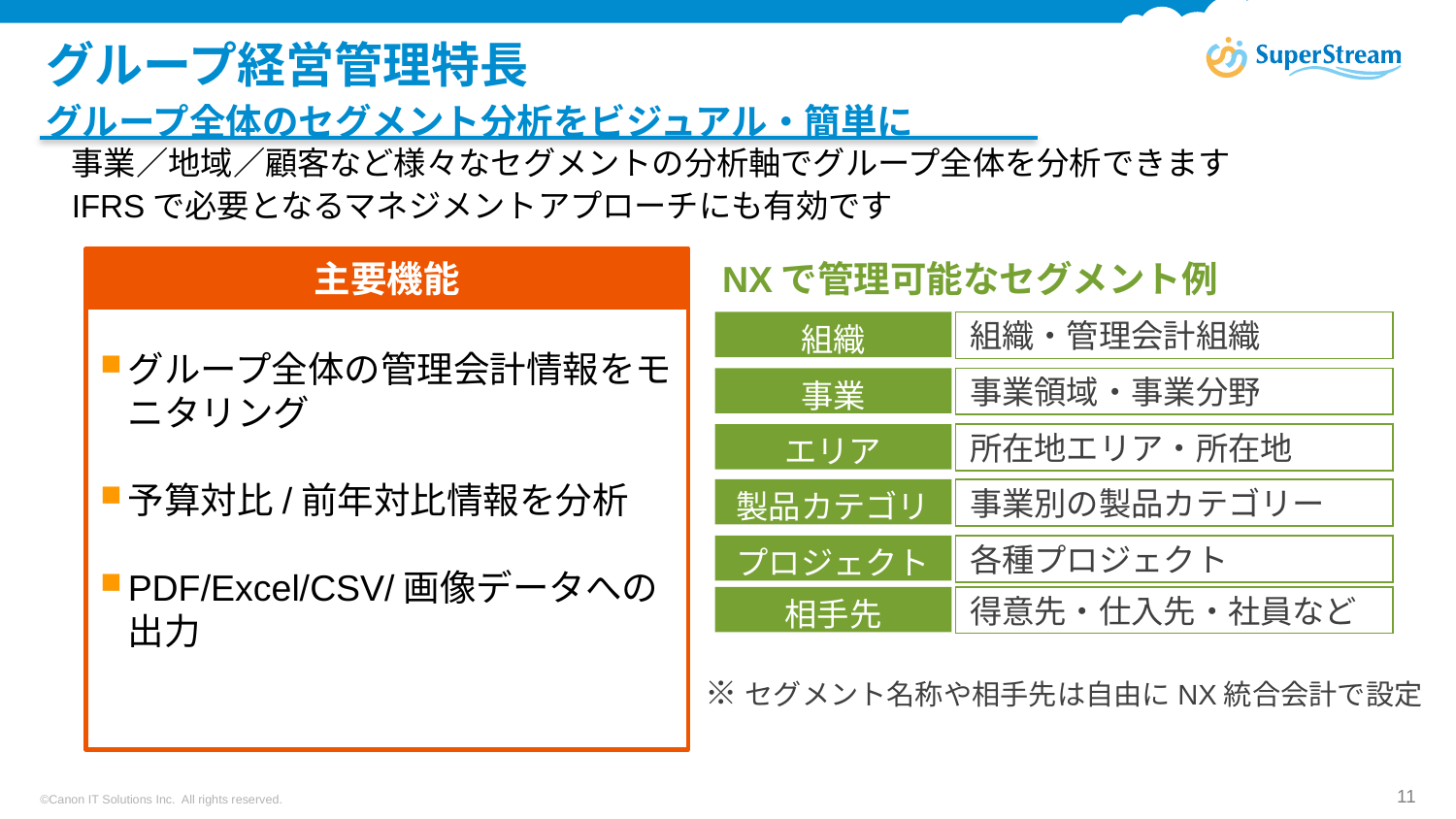

# グループ経営管理特長
グループ全体のセグメント分析をビジュアル・簡単に

事業／地域／顧客など様々なセグメントの分析軸でグループ全体を分析できます
IFRSで必要となるマネジメントアプローチにも有効です

NXで管理可能なセグメント例
グループ全体の管理会計情報をモニタリング

予算対比/前年対比情報を分析

PDF/Excel/CSV/画像データへの出力
主要機能
組織・管理会計組織
組織
事業領域・事業分野
事業
所在地エリア・所在地
エリア
事業別の製品カテゴリー
製品カテゴリ
プロジェクト
各種プロジェクト
得意先・仕入先・社員など
相手先
※セグメント名称や相手先は自由にNX統合会計で設定
©Canon IT Solutions Inc.  All rights reserved.
11